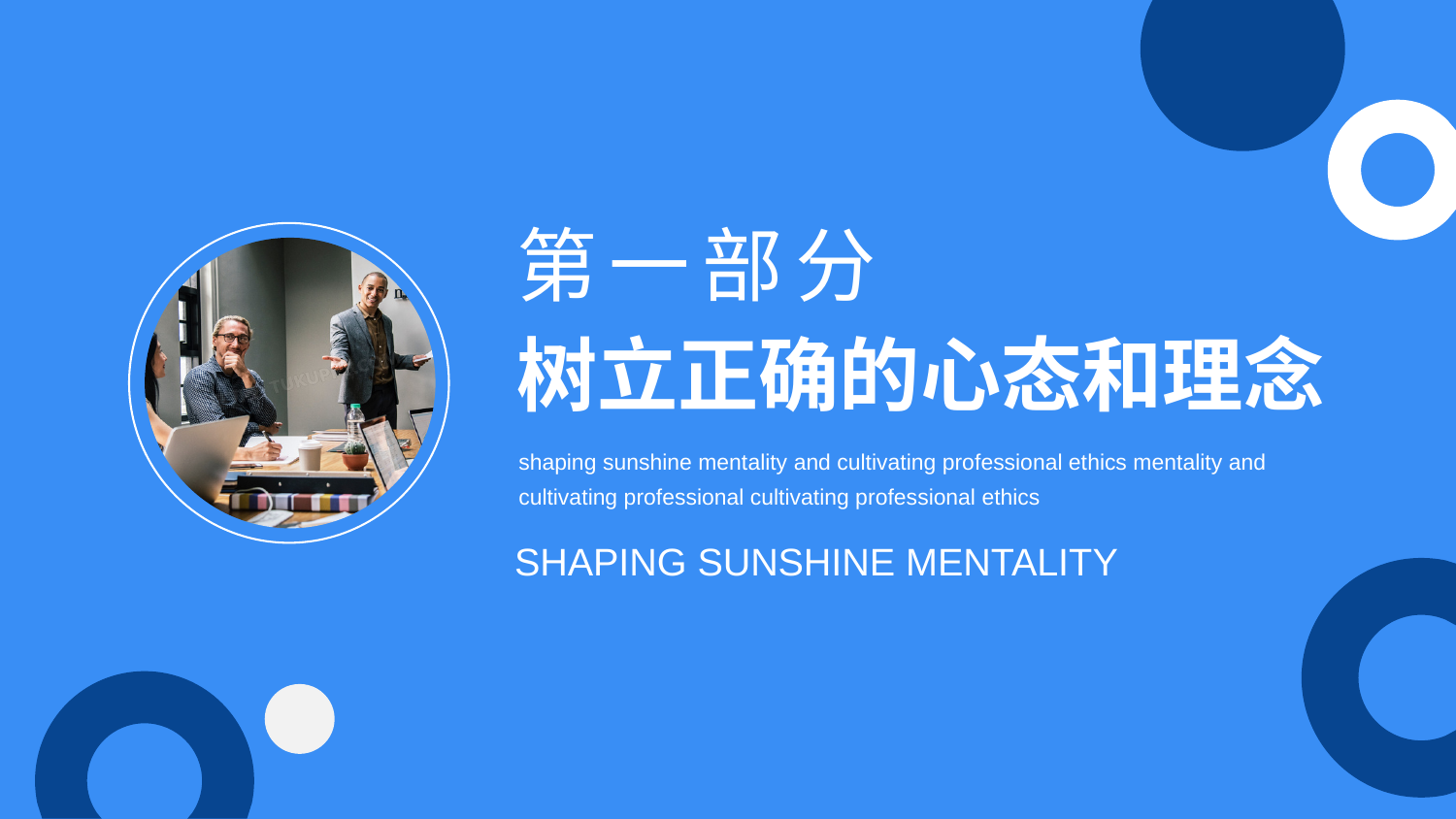

第一部分

树立正确的心态和理念
shaping sunshine mentality and cultivating professional ethics mentality and cultivating professional cultivating professional ethics
SHAPING SUNSHINE MENTALITY